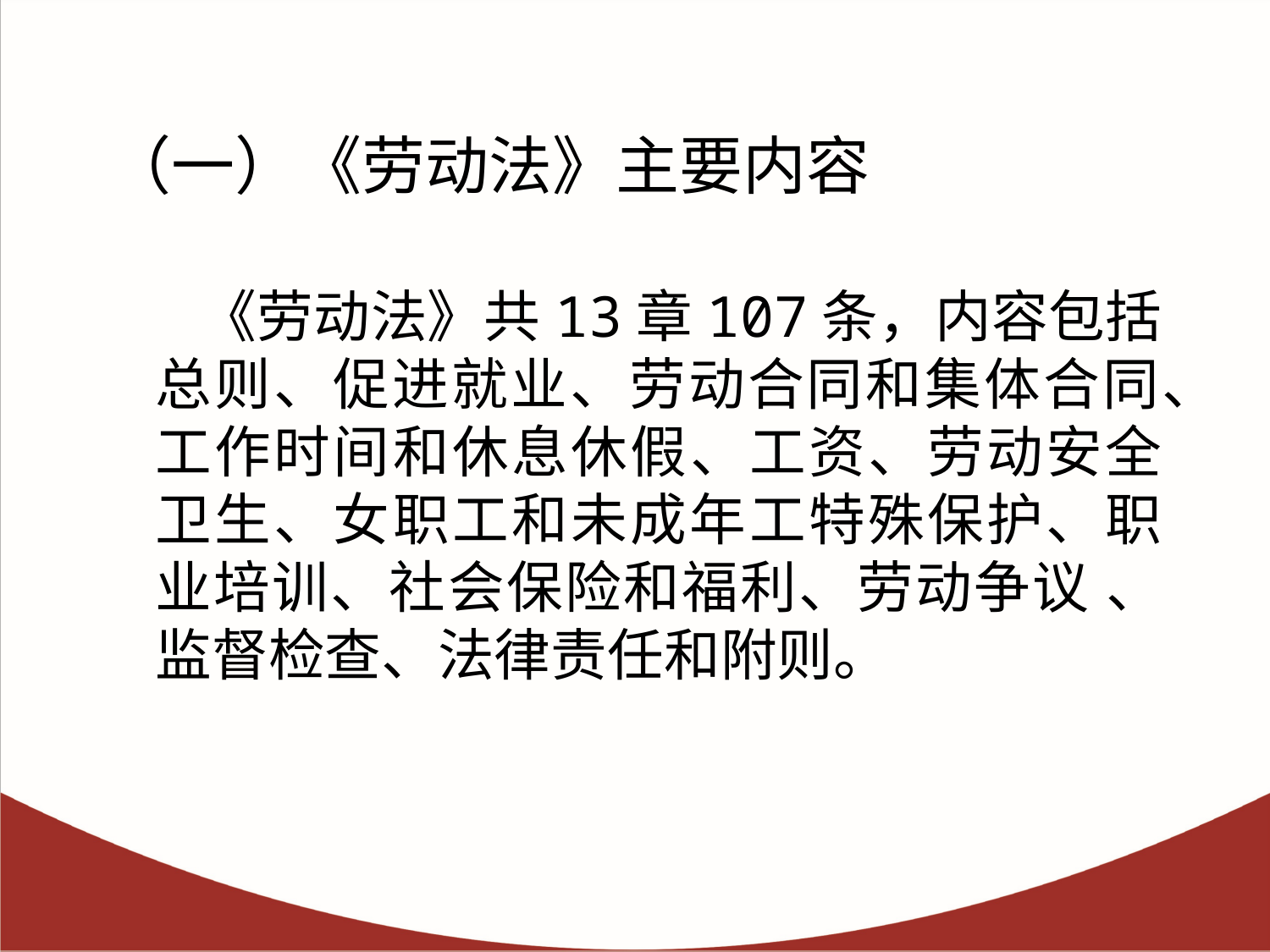

# （一）《劳动法》主要内容
      《劳动法》共13章107条，内容包括总则、促进就业、劳动合同和集体合同、工作时间和休息休假、工资、劳动安全卫生、女职工和未成年工特殊保护、职业培训、社会保险和福利、劳动争议 、监督检查、法律责任和附则。